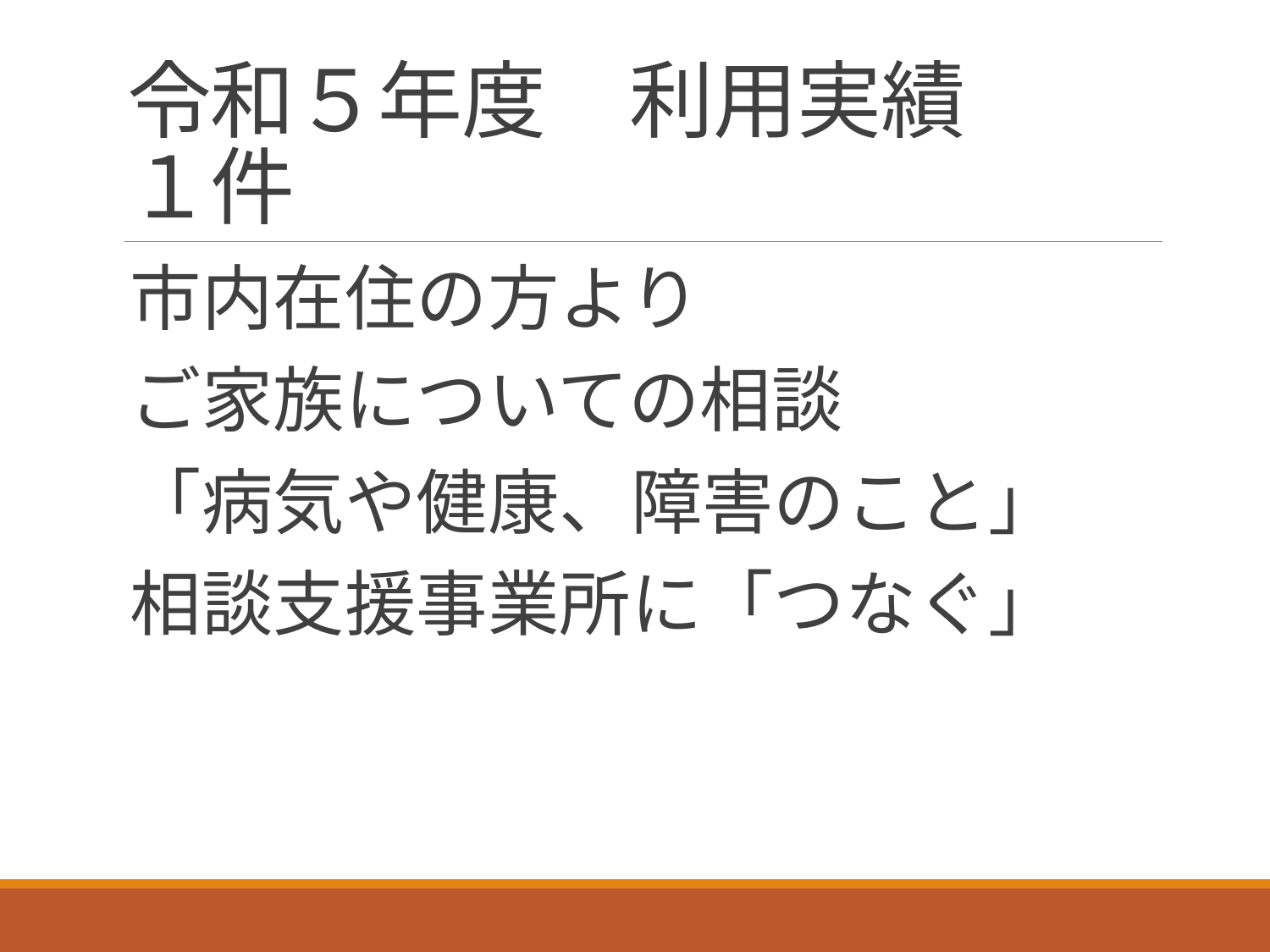

# 令和５年度　利用実績　　１件
市内在住の方より
ご家族についての相談
「病気や健康、障害のこと」
相談支援事業所に「つなぐ」